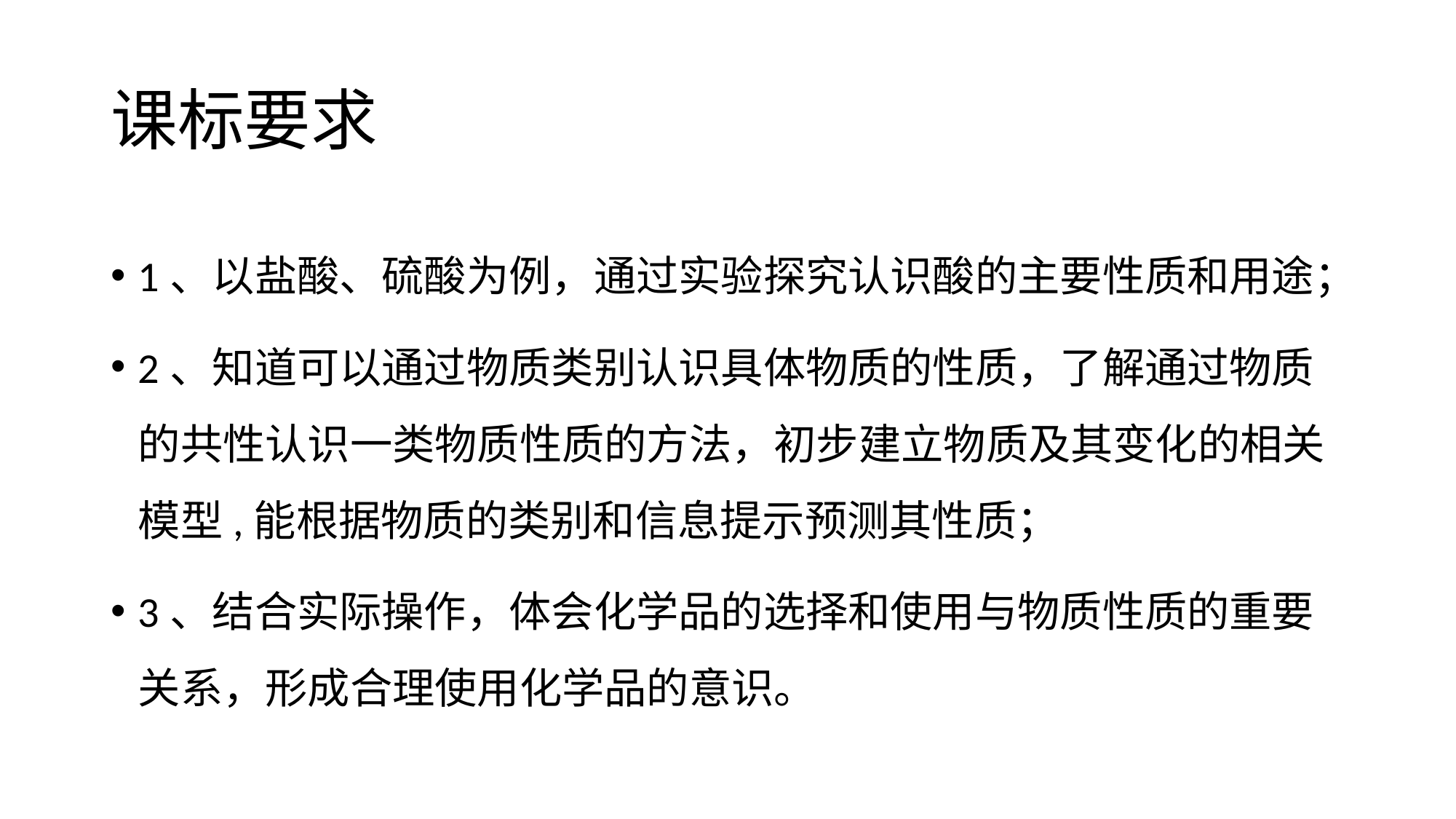

# 课标要求
1、以盐酸、硫酸为例，通过实验探究认识酸的主要性质和用途；
2、知道可以通过物质类别认识具体物质的性质，了解通过物质的共性认识一类物质性质的方法，初步建立物质及其变化的相关模型,能根据物质的类别和信息提示预测其性质；
3、结合实际操作，体会化学品的选择和使用与物质性质的重要关系，形成合理使用化学品的意识。